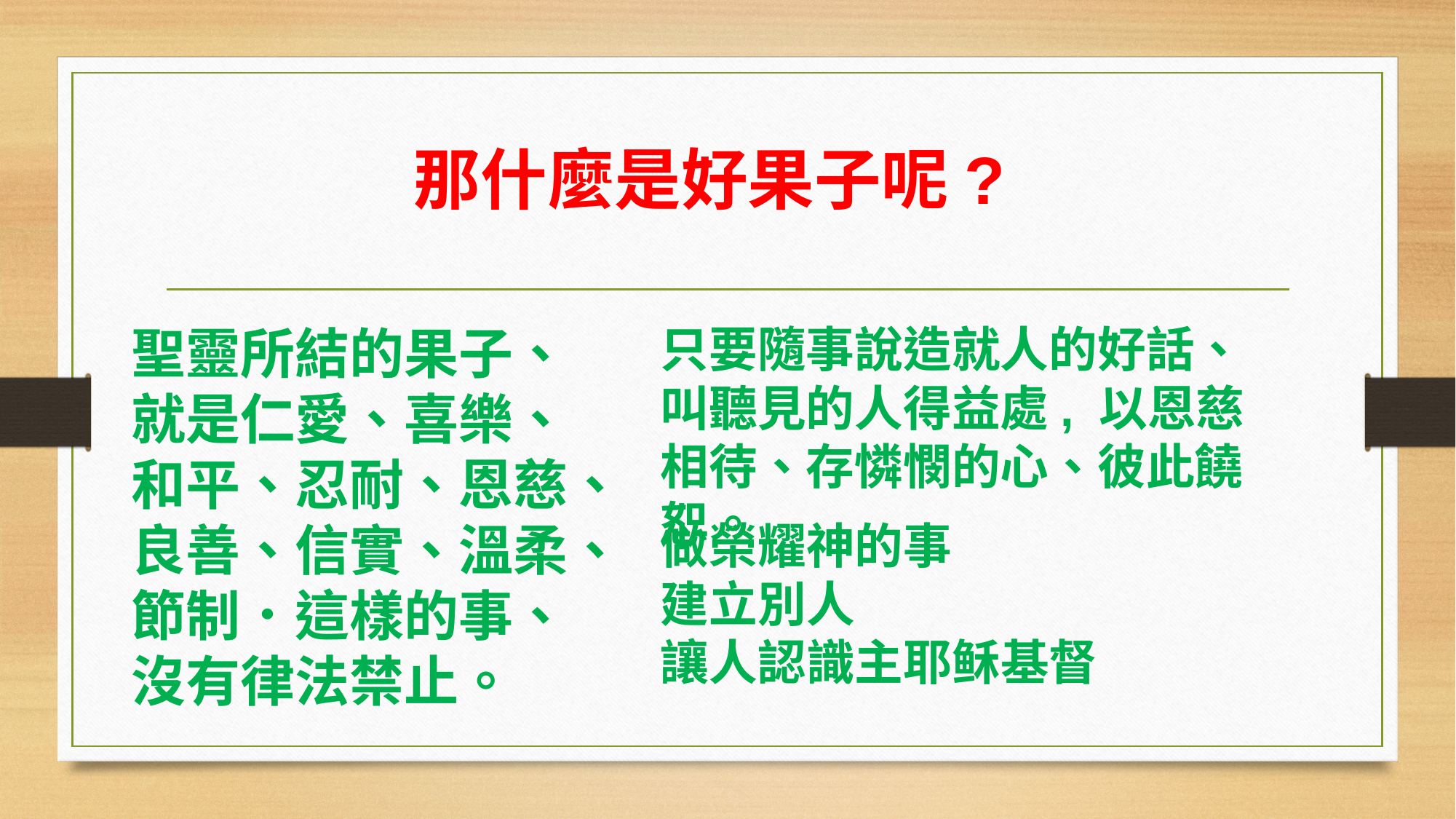

# 那什麼是好果子呢?
聖靈所結的果子、 就是仁愛、喜樂、 和平、忍耐、恩慈、良善、信實、溫柔、節制．這樣的事、沒有律法禁止。
只要隨事說造就人的好話、叫聽見的人得益處, 以恩慈相待、存憐憫的心、彼此饒恕。

做榮耀神的事
建立別人
讓人認識主耶稣基督